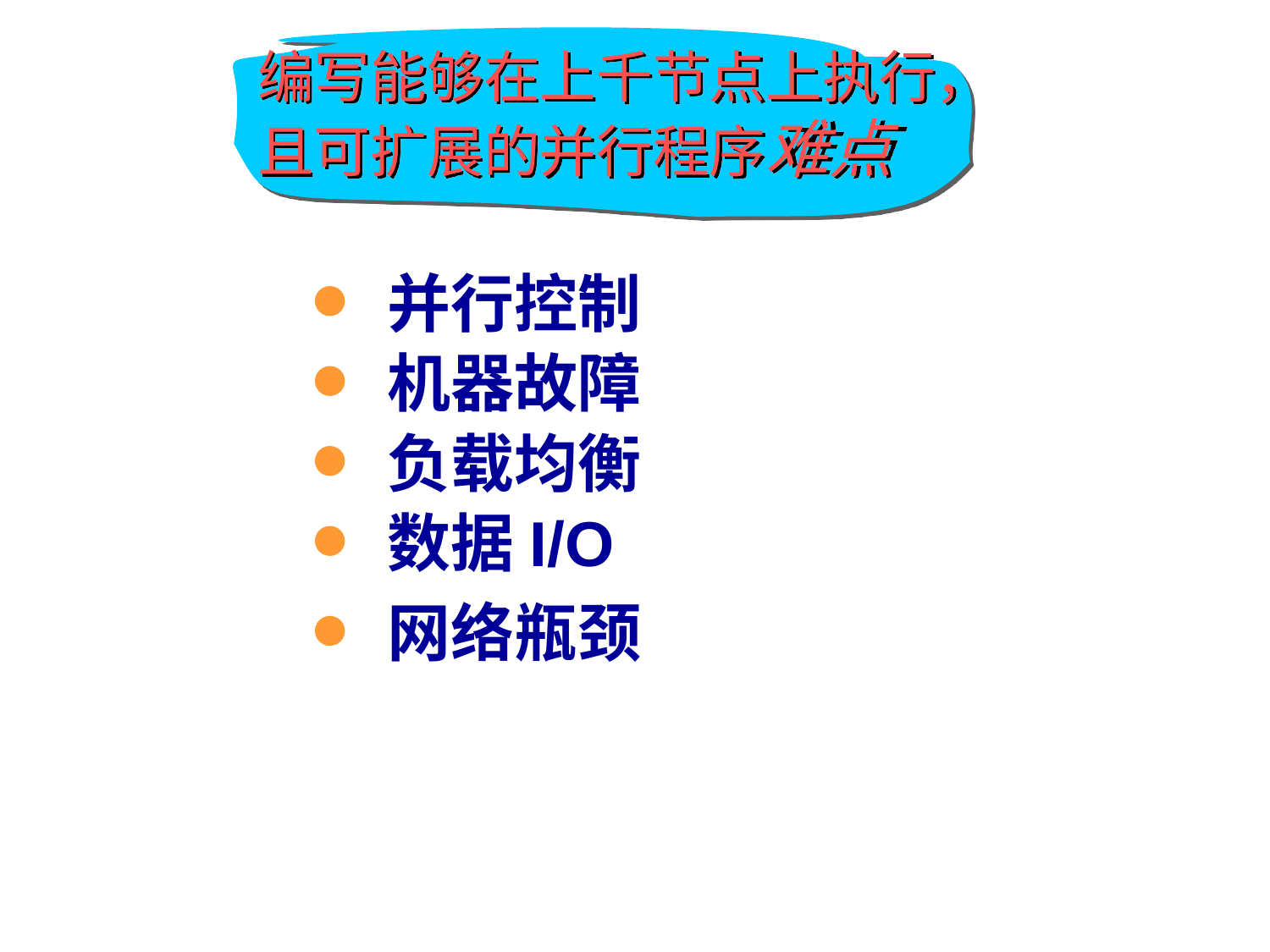

编写能够在上千节点上执行，且可扩展的并行程序难点
并行控制

机器故障

负载均衡

数据I/O

网络瓶颈